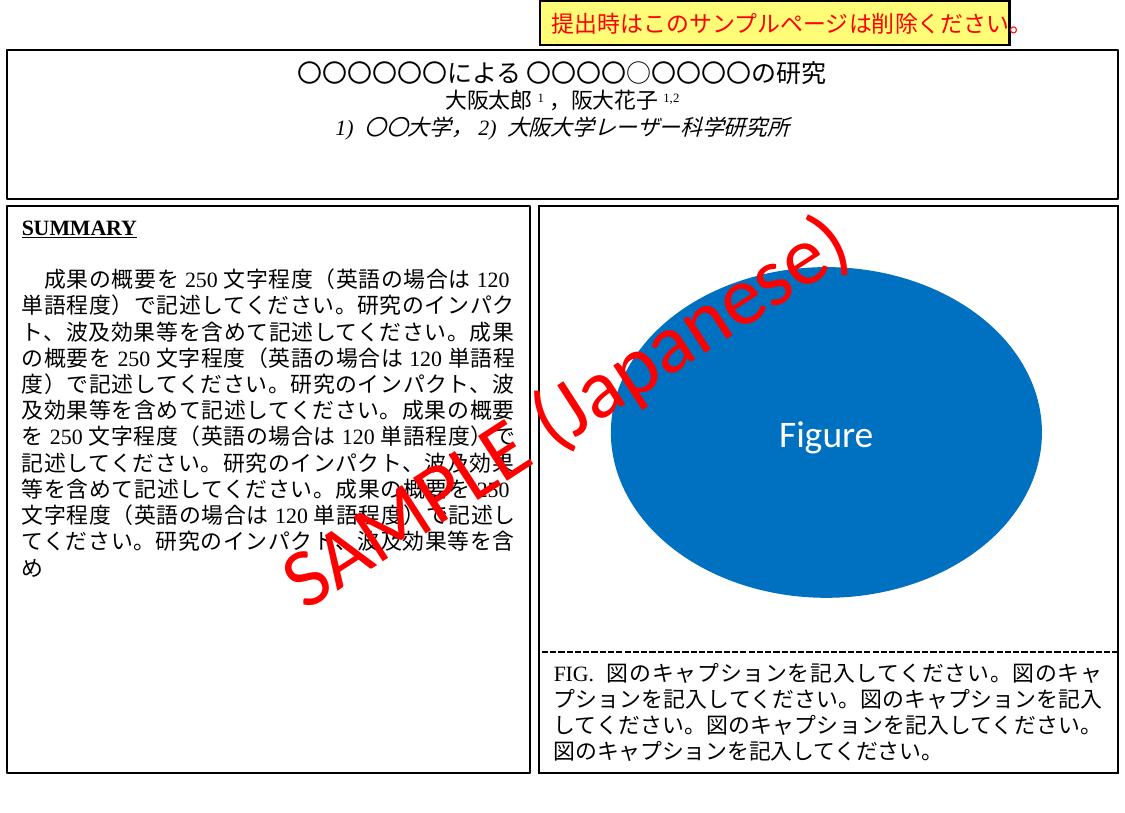

提出時はこのサンプルページは削除ください。
〇〇〇〇〇〇による 〇〇〇〇○〇〇〇〇の研究
大阪太郎1，阪大花子1,2
1) 〇〇大学，2) 大阪大学レーザー科学研究所

SUMMARY

　成果の概要を250文字程度（英語の場合は120単語程度）で記述してください。研究のインパクト、波及効果等を含めて記述してください。成果の概要を250文字程度（英語の場合は120単語程度）で記述してください。研究のインパクト、波及効果等を含めて記述してください。成果の概要を250文字程度（英語の場合は120単語程度）で記述してください。研究のインパクト、波及効果等を含めて記述してください。成果の概要を250文字程度（英語の場合は120単語程度）で記述してください。研究のインパクト、波及効果等を含め

Figure
SAMPLE (Japanese)
FIG. 図のキャプションを記入してください。図のキャプションを記入してください。図のキャプションを記入してください。図のキャプションを記入してください。図のキャプションを記入してください。